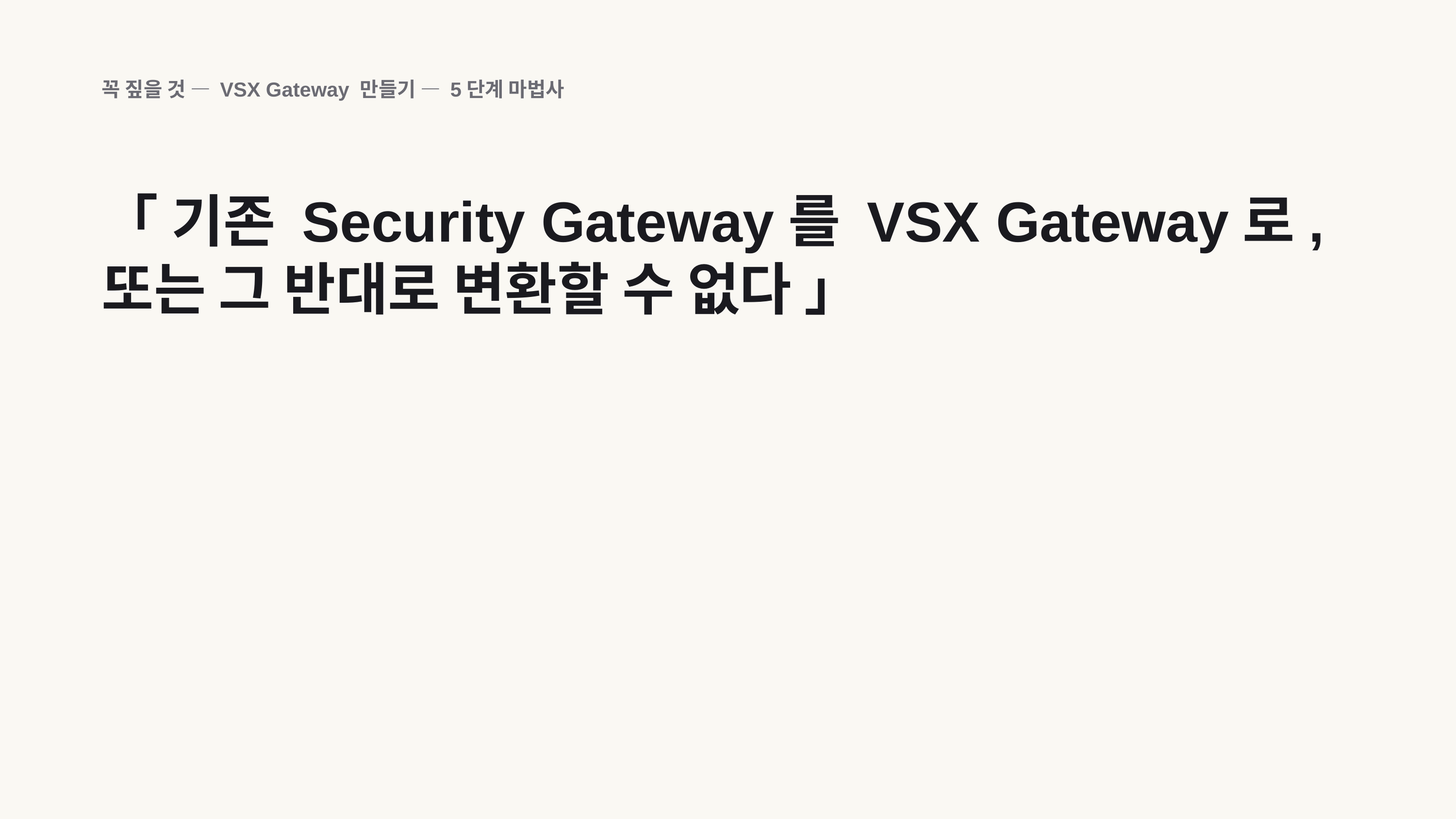

꼭 짚을 것 — VSX Gateway 만들기 — 5단계 마법사
「 기존 Security Gateway를 VSX Gateway로, 또는 그 반대로 변환할 수 없다 」